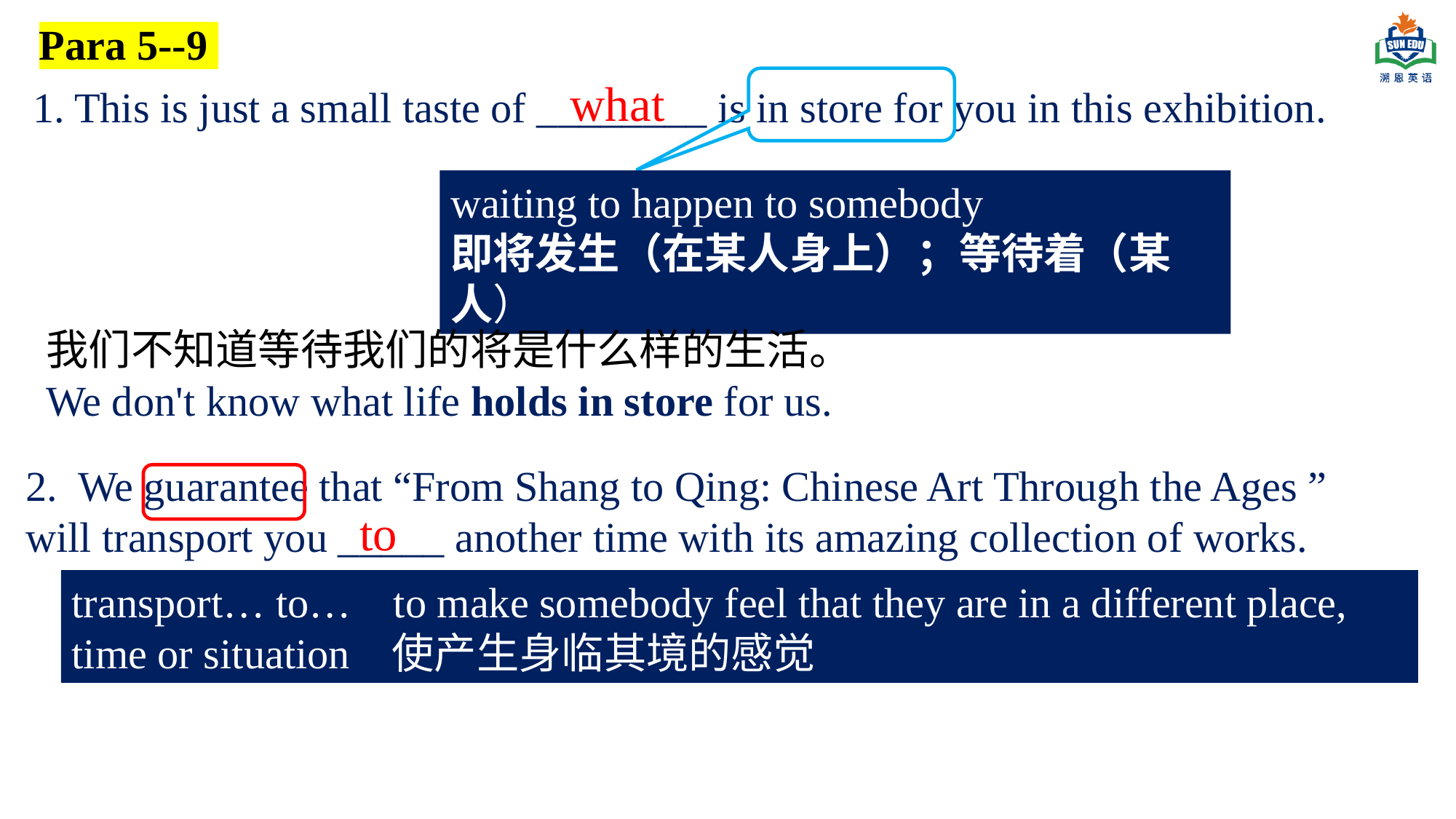

Para 5--9
 what

1. This is just a small taste of ________ is in store for you in this exhibition.
waiting to happen to somebody
即将发生（在某人身上）；等待着（某人）
我们不知道等待我们的将是什么样的生活。
We don't know what life holds in store for us.
2.  We guarantee that “From Shang to Qing: Chinese Art Through the Ages ” will transport you _____ another time with its amazing collection of works.

 to
transport… to…    to make somebody feel that they are in a different place, time or situation   使产生身临其境的感觉